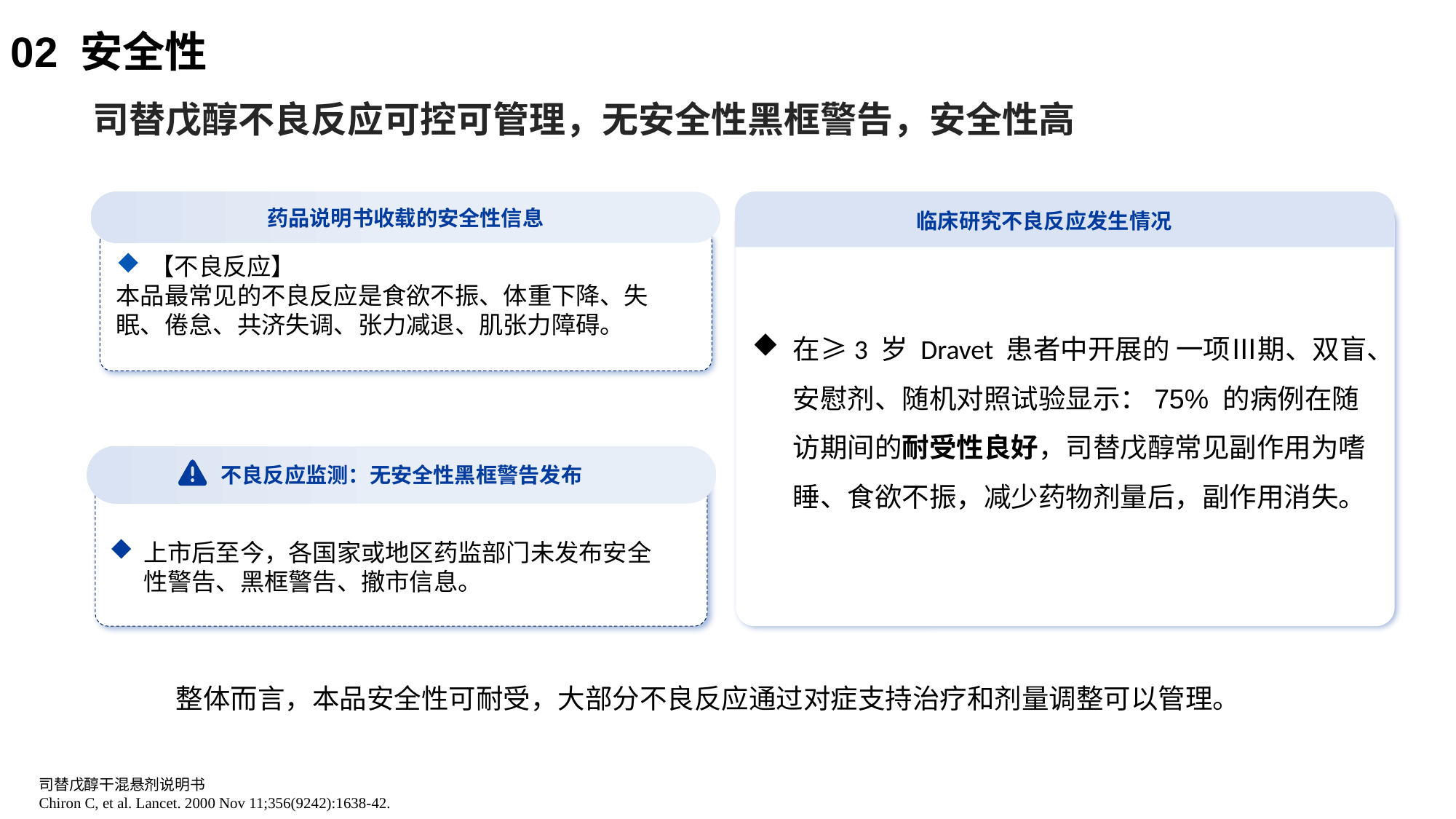

02 安全性
司替戊醇不良反应可控可管理，无安全性黑框警告，安全性高

药品说明书收载的安全性信息
在≥3 岁 Dravet 患者中开展的 一项Ⅲ期、双盲、安慰剂、随机对照试验显示：75% 的病例在随访期间的耐受性良好，司替戊醇常见副作用为嗜睡、食欲不振，减少药物剂量后，副作用消失。
临床研究不良反应发生情况

【不良反应】
本品最常见的不良反应是食欲不振、体重下降、失眠、倦怠、共济失调、张力减退、肌张力障碍。
不良反应监测：无安全性黑框警告发布

上市后至今，各国家或地区药监部门未发布安全性警告、黑框警告、撤市信息。
整体而言，本品安全性可耐受，大部分不良反应通过对症支持治疗和剂量调整可以管理。
司替戊醇干混悬剂说明书
Chiron C, et al. Lancet. 2000 Nov 11;356(9242):1638-42.